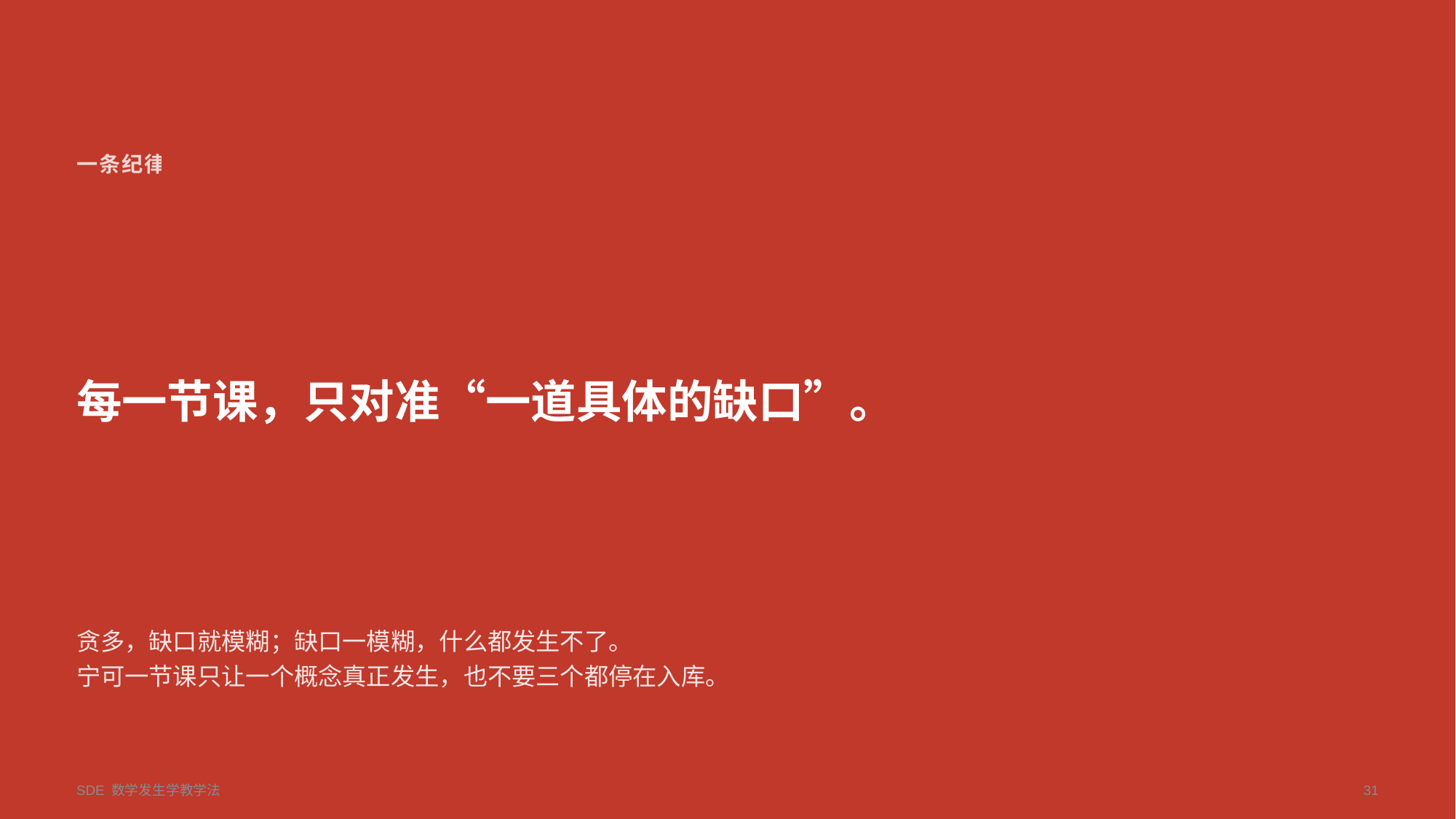

一条纪律
每一节课，只对准“一道具体的缺口”。
贪多，缺口就模糊；缺口一模糊，什么都发生不了。
宁可一节课只让一个概念真正发生，也不要三个都停在入库。
SDE 数学发生学教学法
31